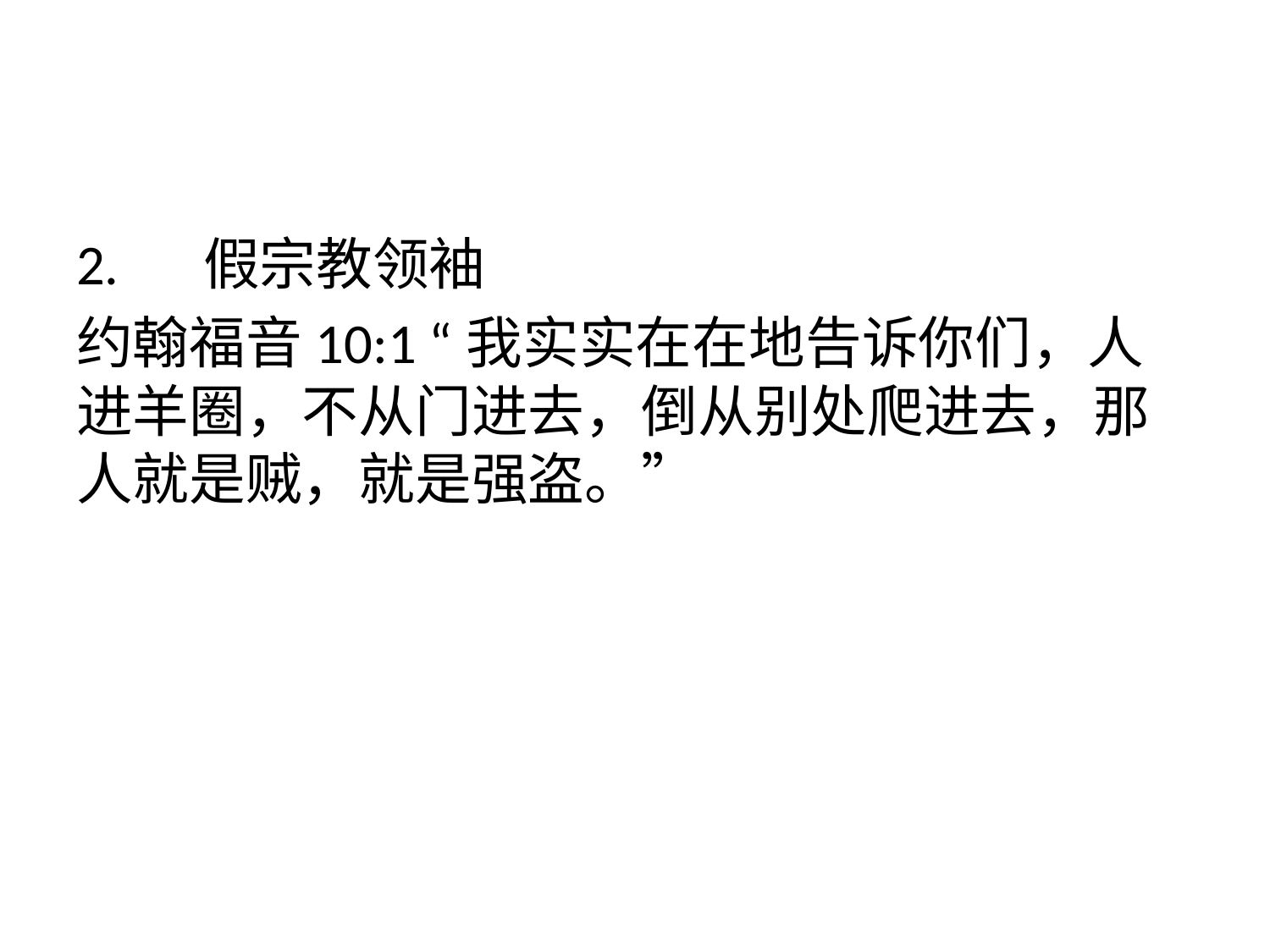

#
2.	假宗教领袖
约翰福音10:1 “我实实在在地告诉你们，人进羊圈，不从门进去，倒从别处爬进去，那人就是贼，就是强盗。”